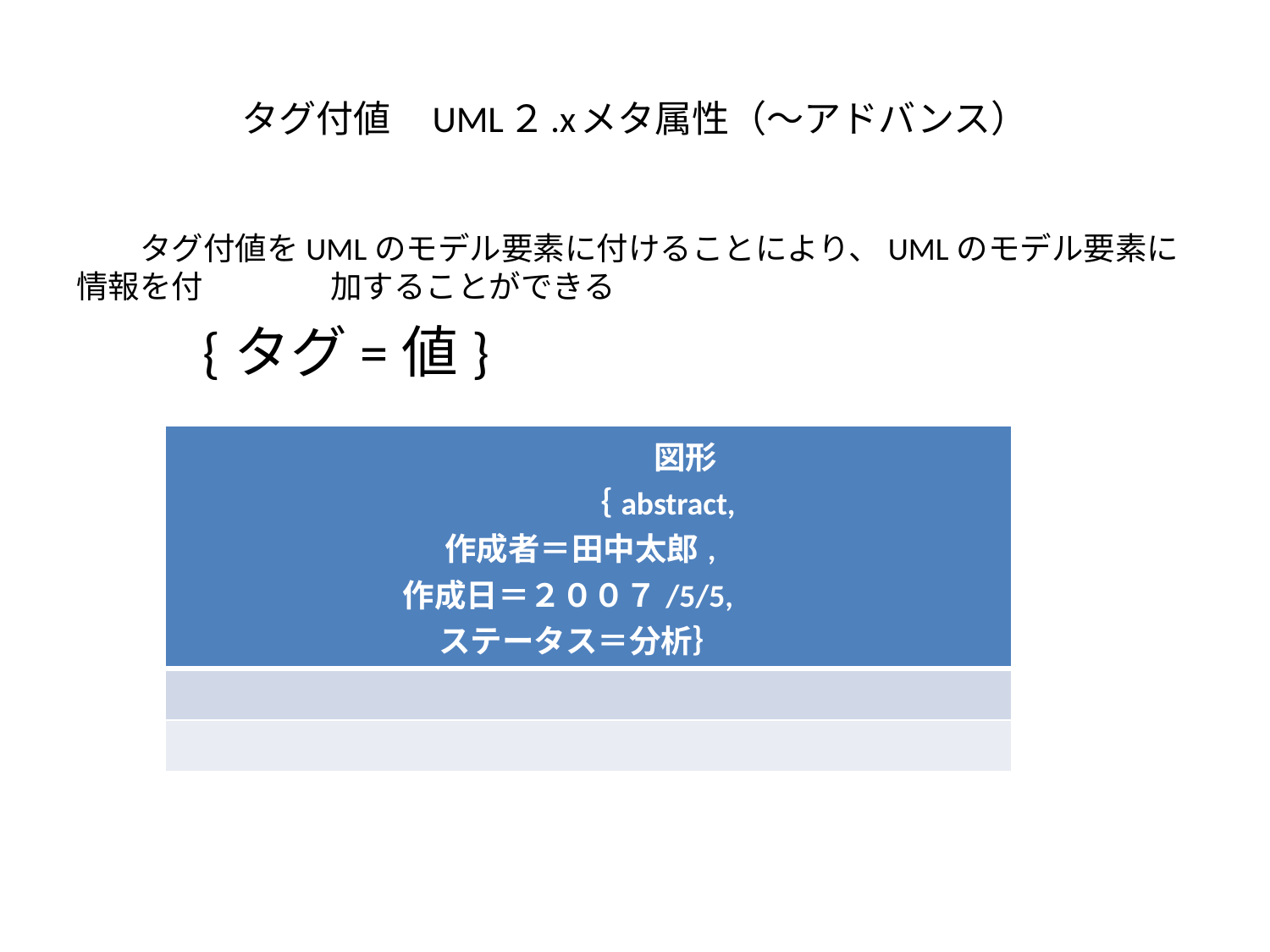

# タグ付値　UML２.xメタ属性（～アドバンス）
　　タグ付値をUMLのモデル要素に付けることにより、UMLのモデル要素に情報を付　　　　加することができる
　　{タグ=値}

| 図形 　　　　　　　　　　　 　｛abstract, 　　作成者＝田中太郎, 作成日＝２００７/5/5, ステータス＝分析｝ |
| --- |
|  |
|  |